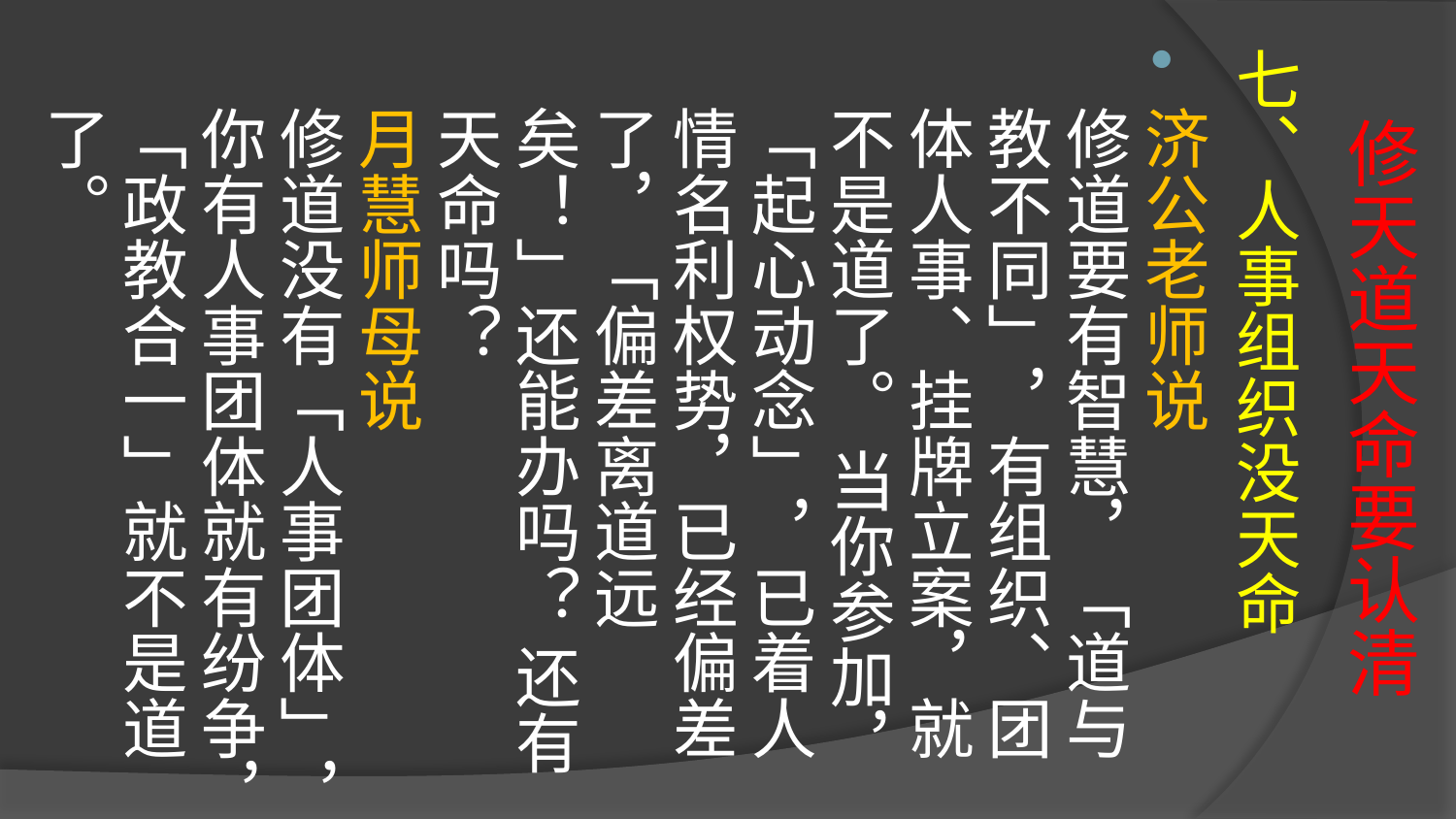

# 修天道天命要认清
七、人事组织没天命
济公老师说
修道要有智慧，「道与教不同」，有组织、团体人事、挂牌立案，就不是道了。 当你参加，「起心动念」，已着人情名利权势，已经偏差了，「偏差离道远矣！」还能办吗？ 还有天命吗？
月慧师母说
修道没有「人事团体」，你有人事团体就有纷争，「政教合一」就不是道了。